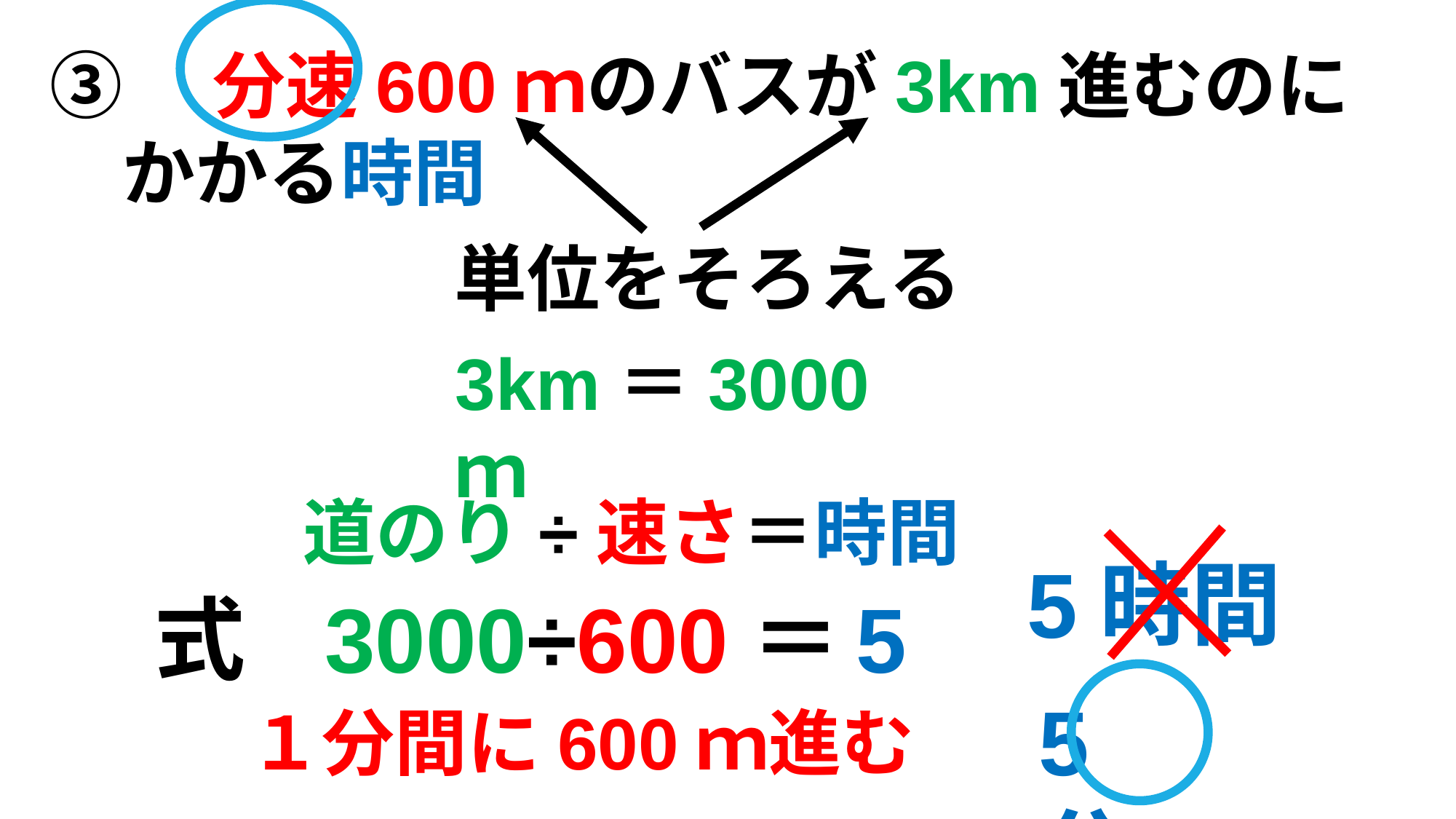

③　分速600ｍのバスが3km進むのに
　かかる時間
単位をそろえる
3km＝3000ｍ
道のり÷速さ＝時間
5時間
5
3000÷600＝
式

5分
１分間に600ｍ進む